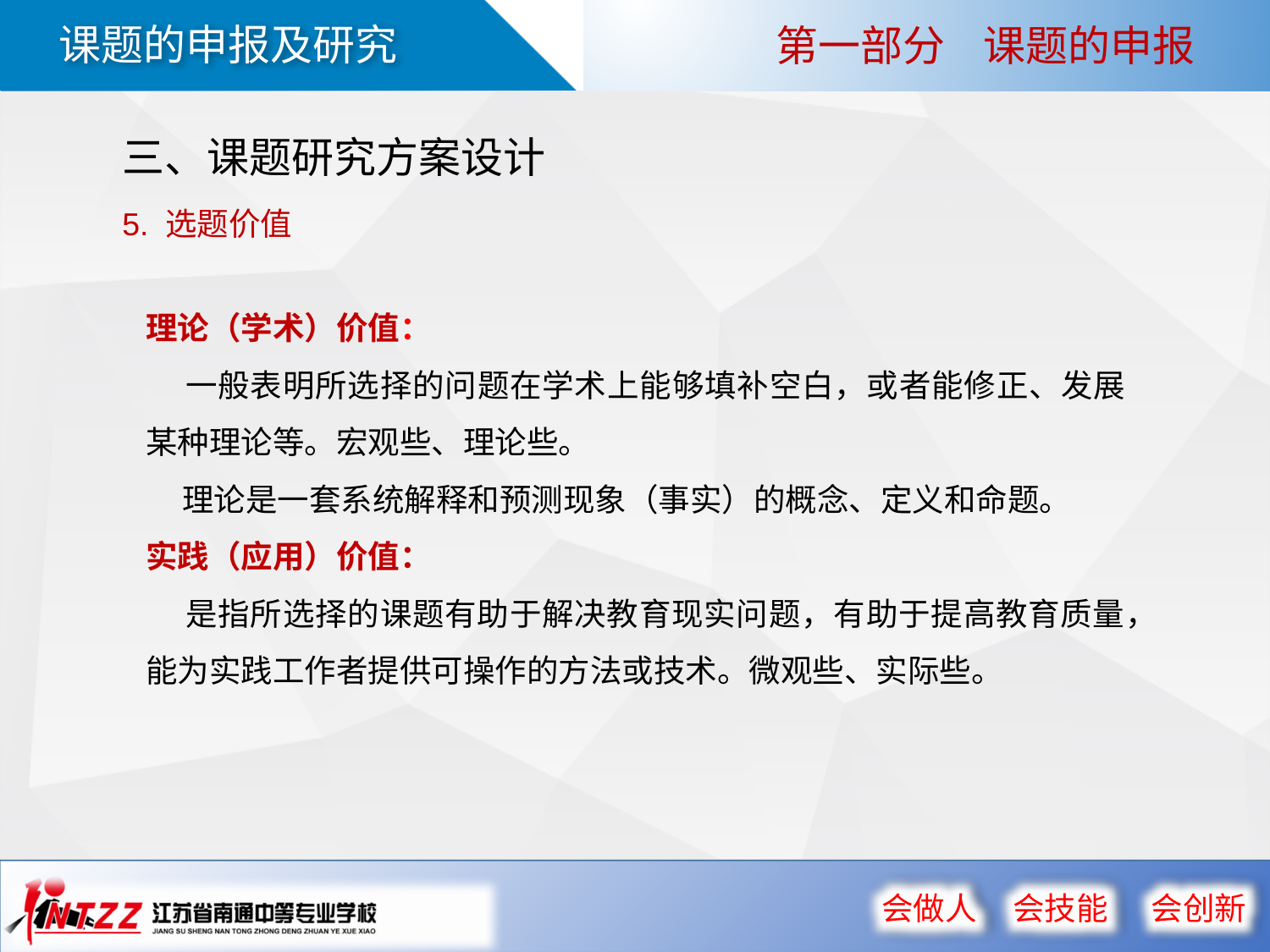

第一部分    课题的申报
三、课题研究方案设计
5. 选题价值
理论（学术）价值：
    一般表明所选择的问题在学术上能够填补空白，或者能修正、发展某种理论等。宏观些、理论些。
    理论是一套系统解释和预测现象（事实）的概念、定义和命题。
实践（应用）价值：
    是指所选择的课题有助于解决教育现实问题，有助于提高教育质量，能为实践工作者提供可操作的方法或技术。微观些、实际些。